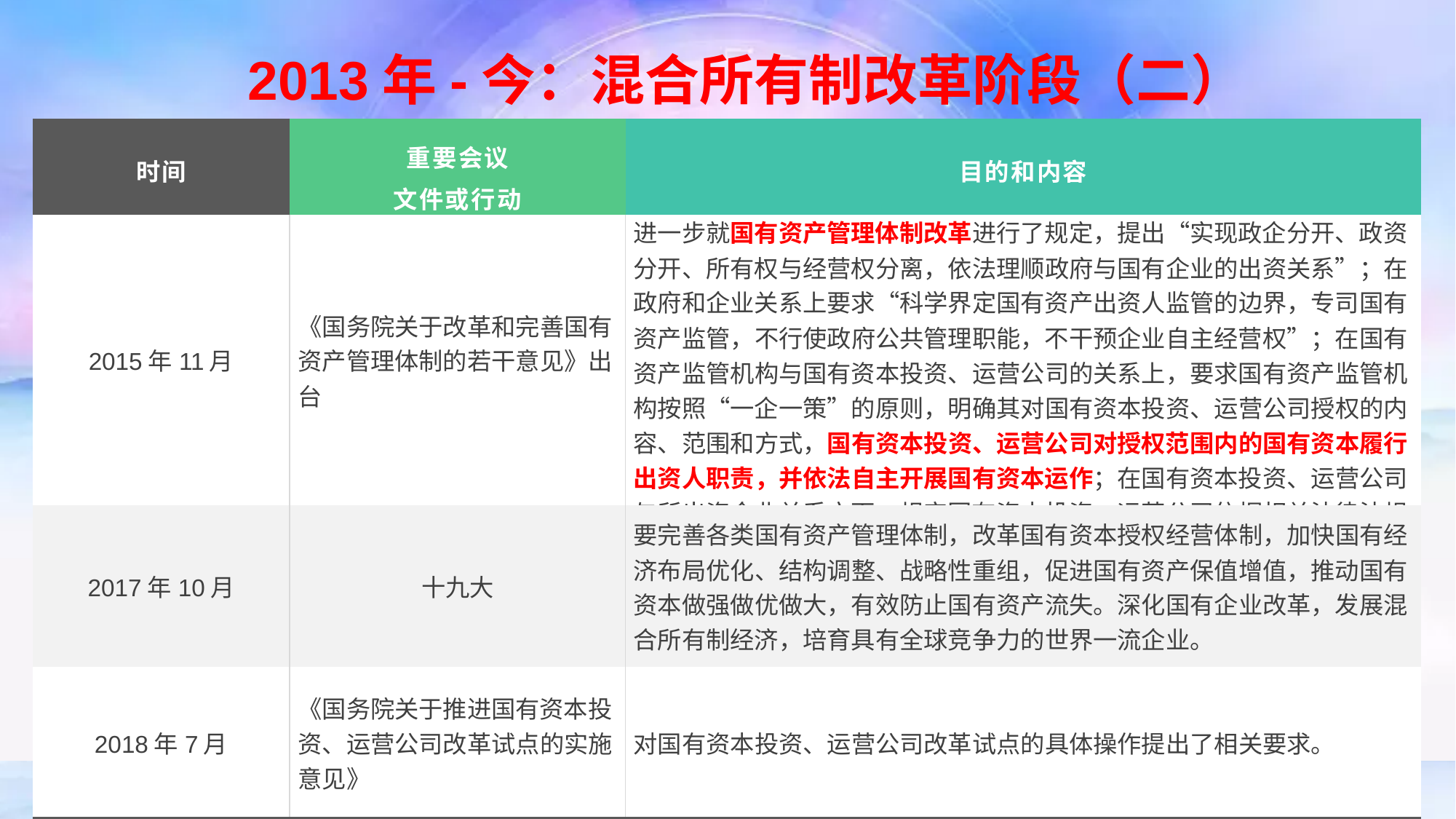

2013年-今：混合所有制改革阶段（二）

| 时间 | 重要会议 文件或行动 | 目的和内容 |
| --- | --- | --- |
| 2015年11月 | 《国务院关于改革和完善国有资产管理体制的若干意见》出台 | 进一步就国有资产管理体制改革进行了规定，提出“实现政企分开、政资分开、所有权与经营权分离，依法理顺政府与国有企业的出资关系”；在政府和企业关系上要求“科学界定国有资产出资人监管的边界，专司国有资产监管，不行使政府公共管理职能，不干预企业自主经营权”；在国有资产监管机构与国有资本投资、运营公司的关系上，要求国有资产监管机构按照“一企一策”的原则，明确其对国有资本投资、运营公司授权的内容、范围和方式，国有资本投资、运营公司对授权范围内的国有资本履行出资人职责，并依法自主开展国有资本运作；在国有资本投资、运营公司与所出资企业关系方面，规定国有资本投资、运营公司依据相关法律法规，对所出资企业行使股东权利，以出资额为限承担有限责任。 |
| 2017年10月 | 十九大 | 要完善各类国有资产管理体制，改革国有资本授权经营体制，加快国有经济布局优化、结构调整、战略性重组，促进国有资产保值增值，推动国有资本做强做优做大，有效防止国有资产流失。深化国有企业改革，发展混合所有制经济，培育具有全球竞争力的世界一流企业。 |
| 2018年7月 | 《国务院关于推进国有资本投资、运营公司改革试点的实施意见》 | 对国有资本投资、运营公司改革试点的具体操作提出了相关要求。 |
11